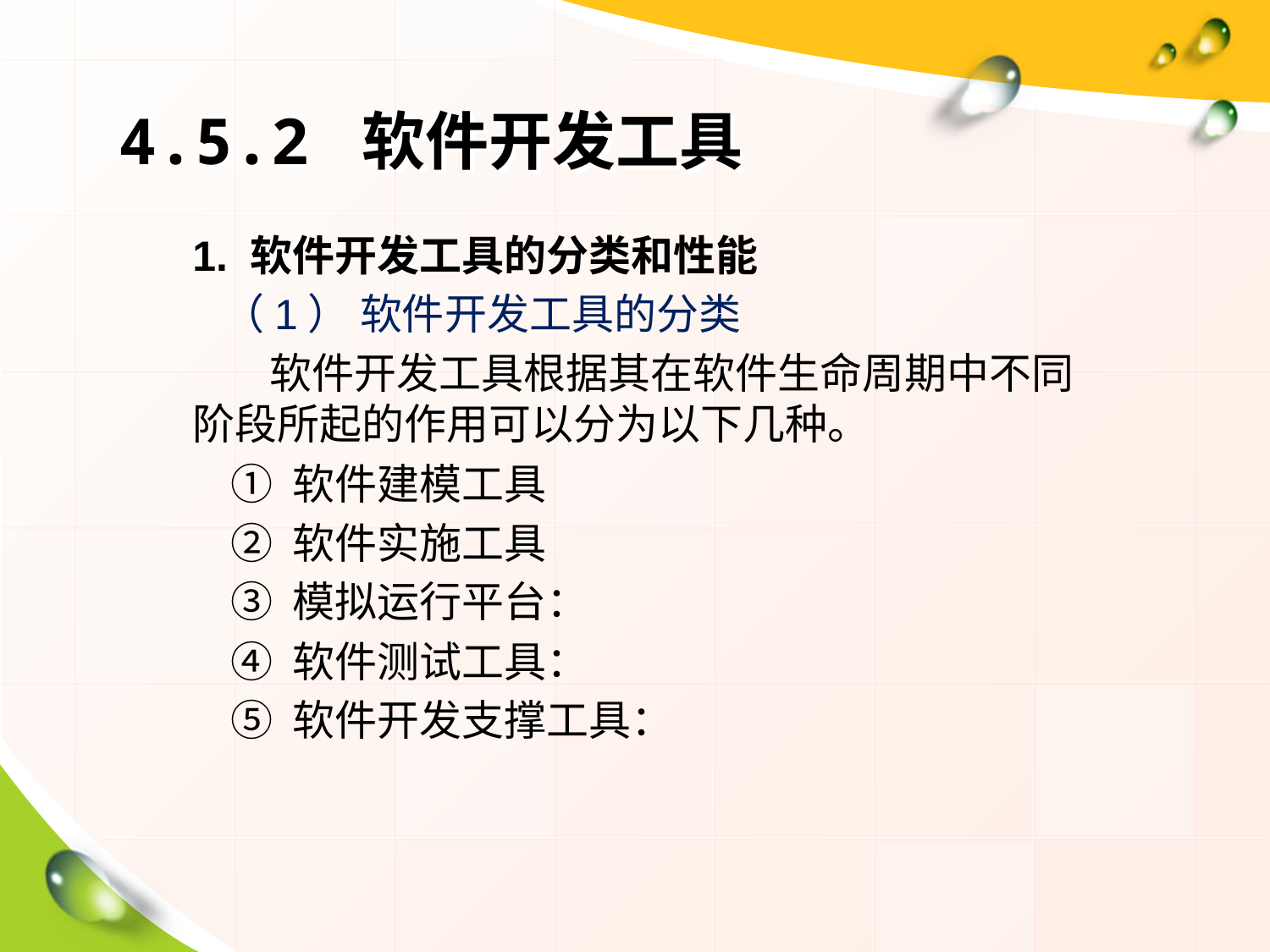

# 4.5.2 软件开发工具
1. 软件开发工具的分类和性能
  （1） 软件开发工具的分类
       软件开发工具根据其在软件生命周期中不同阶段所起的作用可以分为以下几种。
    ① 软件建模工具
    ② 软件实施工具
    ③ 模拟运行平台：
    ④ 软件测试工具：
    ⑤ 软件开发支撑工具：